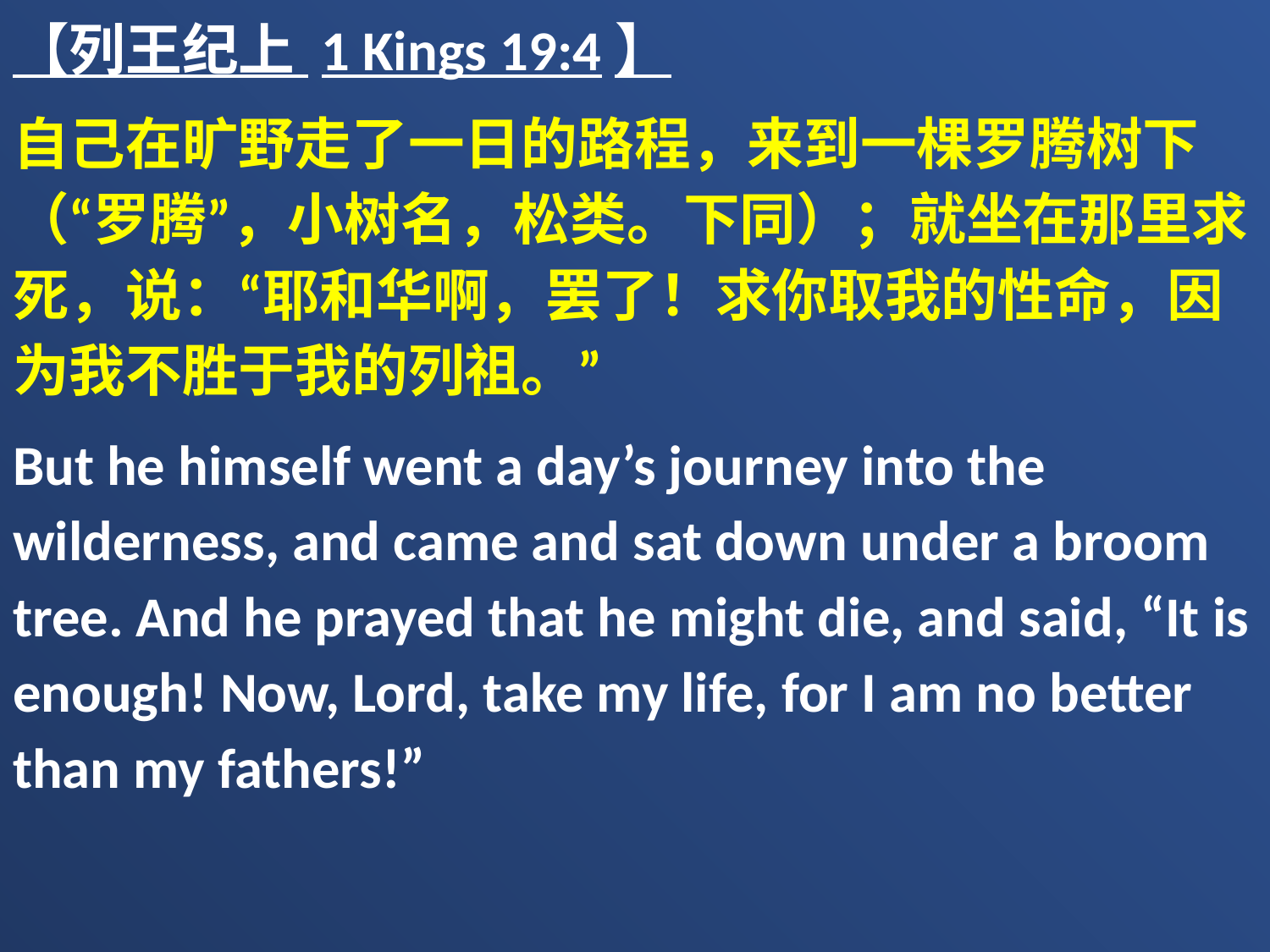

【列王纪上 1 Kings 19:4】
自己在旷野走了一日的路程，来到一棵罗腾树下（“罗腾”，小树名，松类。下同）；就坐在那里求死，说：“耶和华啊，罢了！求你取我的性命，因为我不胜于我的列祖。”
But he himself went a day’s journey into the wilderness, and came and sat down under a broom tree. And he prayed that he might die, and said, “It is enough! Now, Lord, take my life, for I am no better than my fathers!”